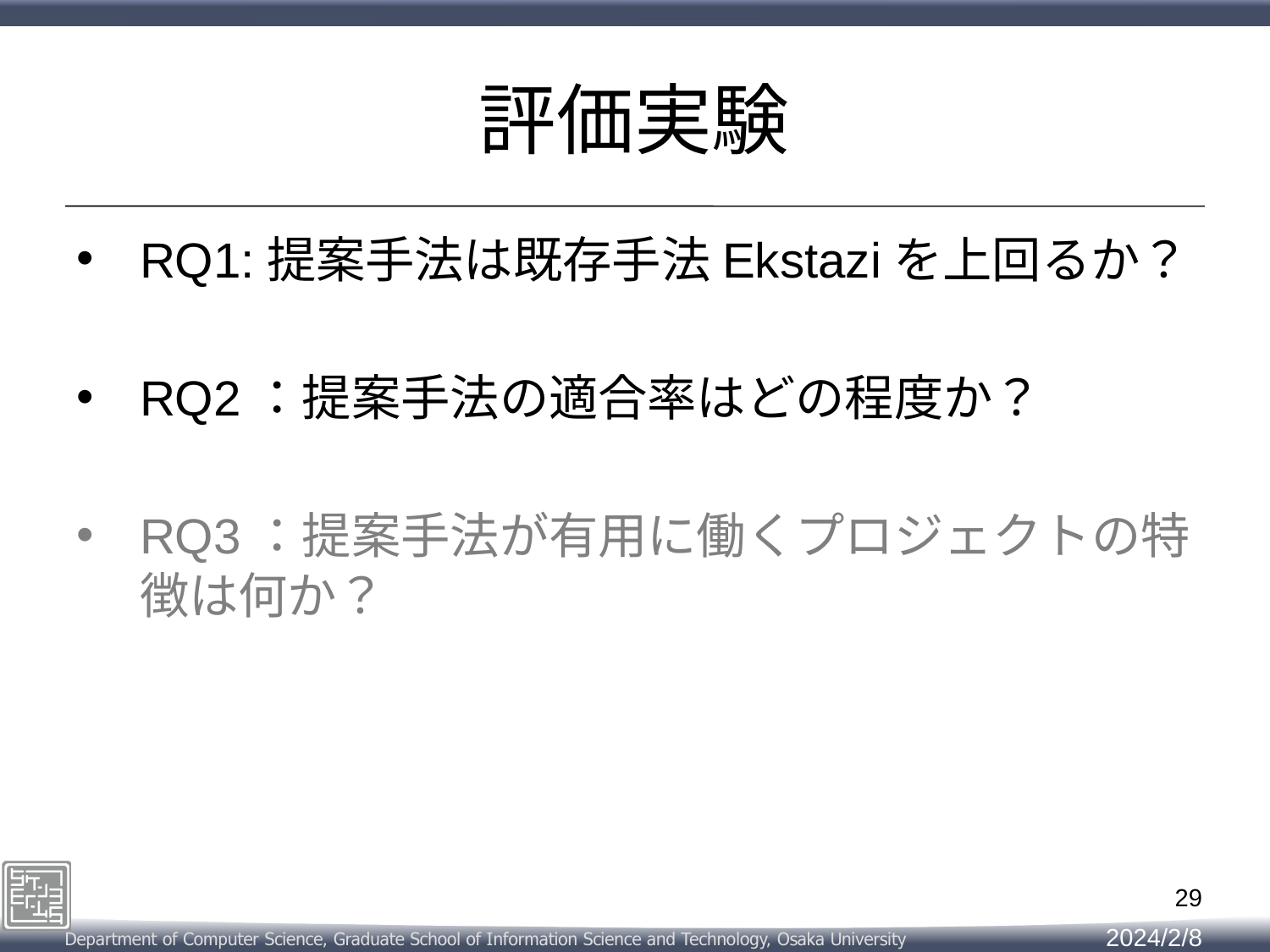

# 評価実験
RQ1:提案手法は既存手法Ekstaziを上回るか？

RQ2：提案手法の適合率はどの程度か？

RQ3：提案手法が有用に働くプロジェクトの特徴は何か？

29
2024/2/8